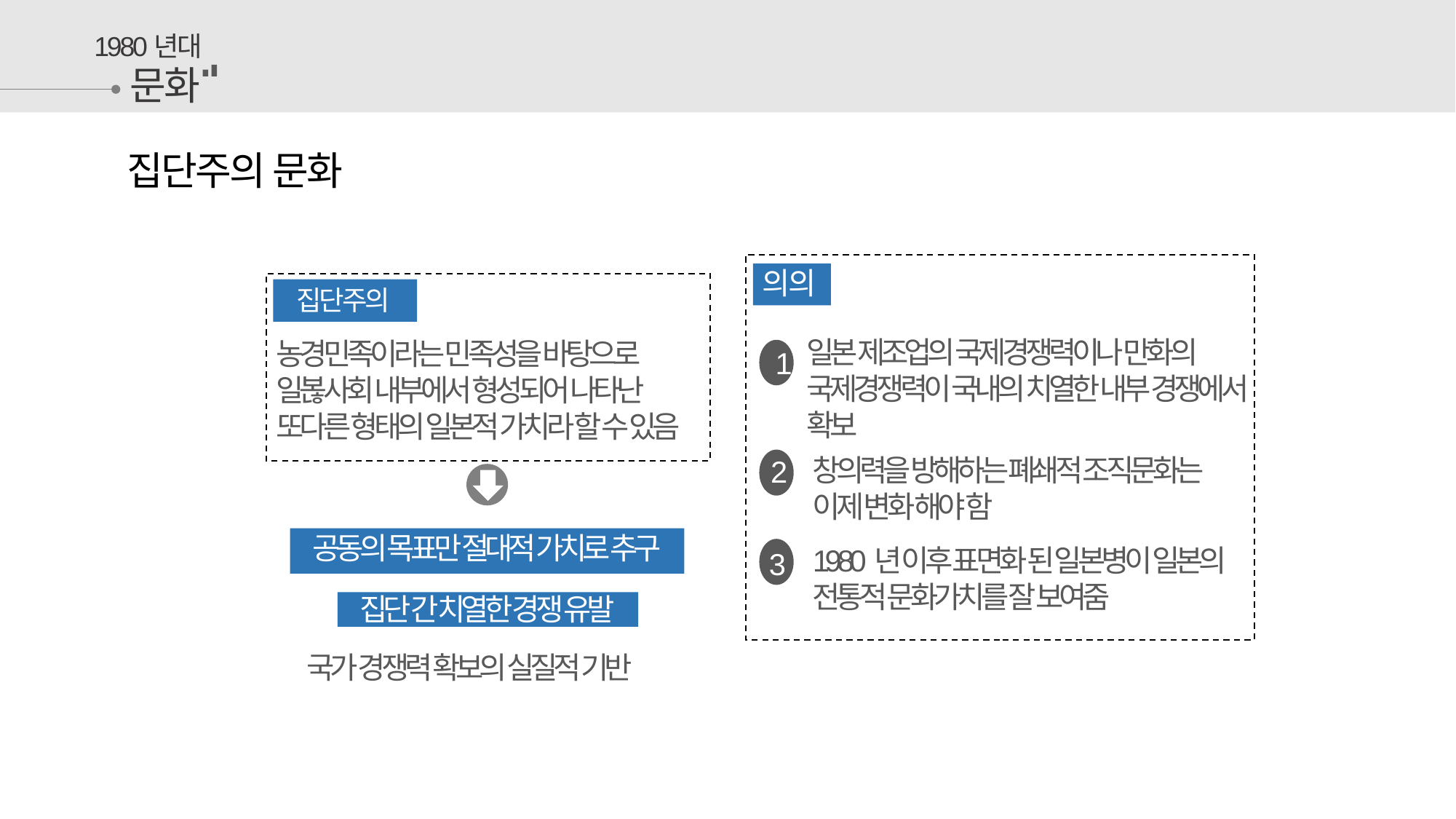

1980년대

문화
집단주의 문화

의의
일본 제조업의 국제경쟁력이나 만화의 국제경쟁력이 국내의 치열한 내부 경쟁에서 확보
1

창의력을 방해하는 폐쇄적 조직문화는 이제 변화 해야 함

2
1980년 이후 표면화 된 일본병이 일본의 전통적 문화가치를 잘 보여줌

3

집단주의
농경민족이라는 민족성을 바탕으로 일볺사회 내부에서 형성되어 나타난 또다른 형태의 일본적 가치라 할 수 있음

공동의 목표만 절대적 가치로 추구

집단 간 치열한 경쟁 유발

국가 경쟁력 확보의 실질적 기반